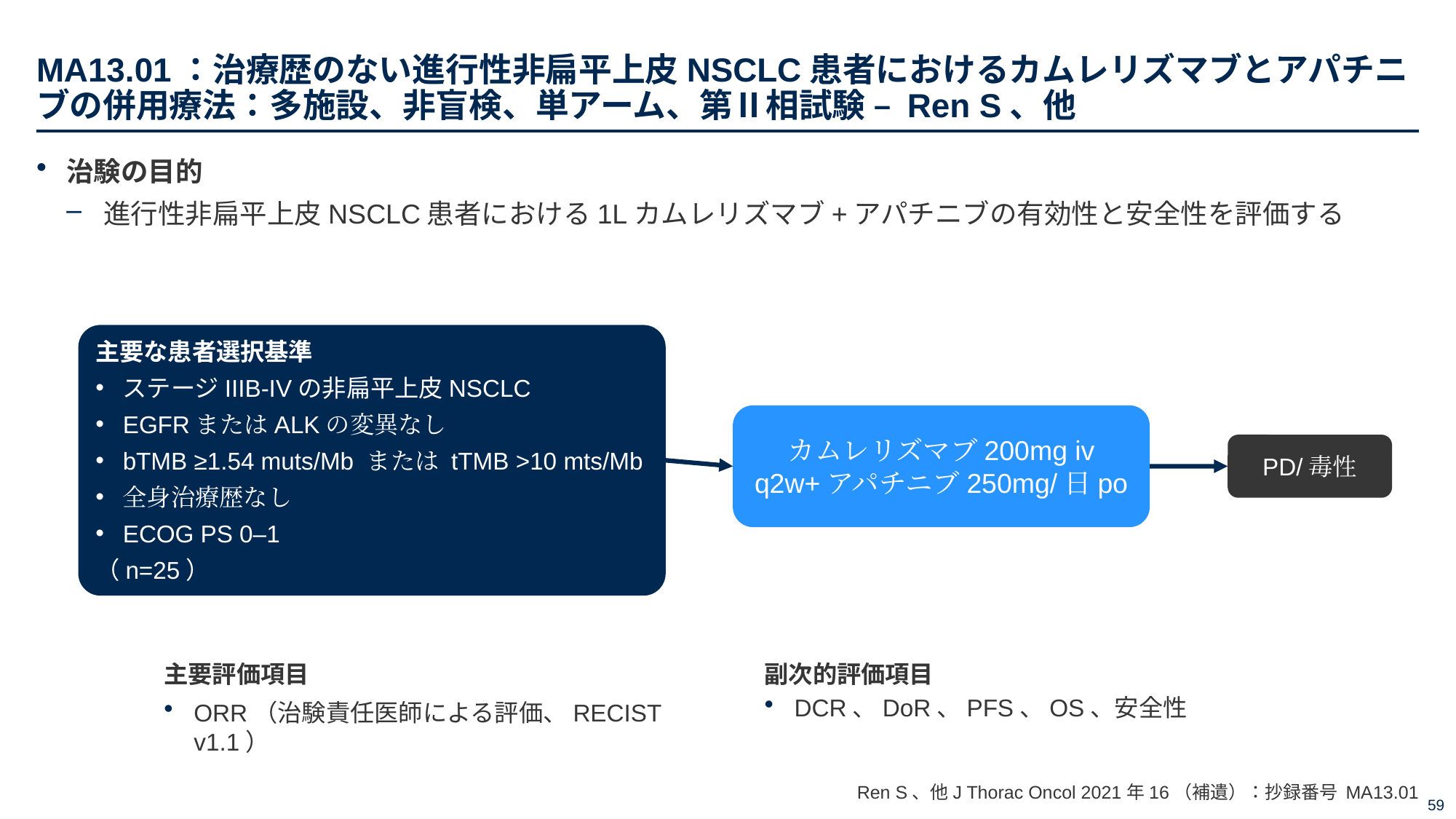

# MA13.01：治療歴のない進行性非扁平上皮NSCLC患者におけるカムレリズマブとアパチニブの併用療法：多施設、非盲検、単アーム、第Ⅱ相試験 – Ren S、他
治験の目的
進行性非扁平上皮NSCLC患者における1Lカムレリズマブ+アパチニブの有効性と安全性を評価する
主要な患者選択基準
ステージIIIB-IVの非扁平上皮NSCLC
EGFRまたはALKの変異なし
bTMB ≥1.54 muts/Mb または tTMB >10 mts/Mb
全身治療歴なし
ECOG PS 0–1
（n=25）
カムレリズマブ200mg iv q2w+アパチニブ250mg/日po
PD/毒性
主要評価項目
ORR（治験責任医師による評価、RECIST v1.1）
副次的評価項目
DCR、DoR、PFS、OS、安全性
Ren S、他J Thorac Oncol 2021年16（補遺）：抄録番号 MA13.01